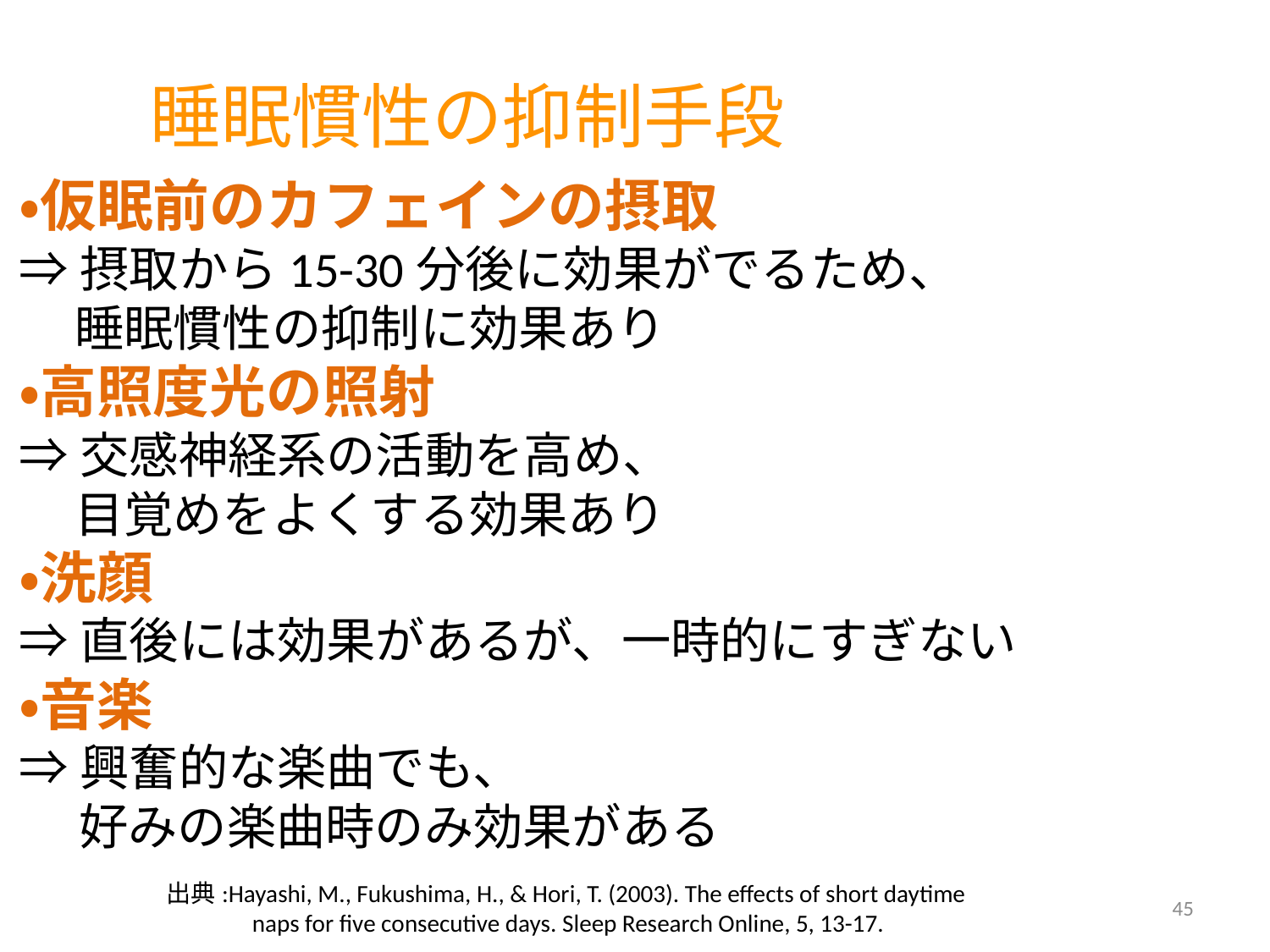

睡眠慣性の抑制手段
・仮眠前のカフェインの摂取
⇒摂取から15-30分後に効果がでるため、
    睡眠慣性の抑制に効果あり
・高照度光の照射
⇒交感神経系の活動を高め、
    目覚めをよくする効果あり
・洗顔
⇒直後には効果があるが、一時的にすぎない
・音楽
⇒興奮的な楽曲でも、
　 好みの楽曲時のみ効果がある
出典:Hayashi, M., Fukushima, H., & Hori, T. (2003). The effects of short daytime
　　　 naps for five consecutive days. Sleep Research Online, 5, 13-17.
45